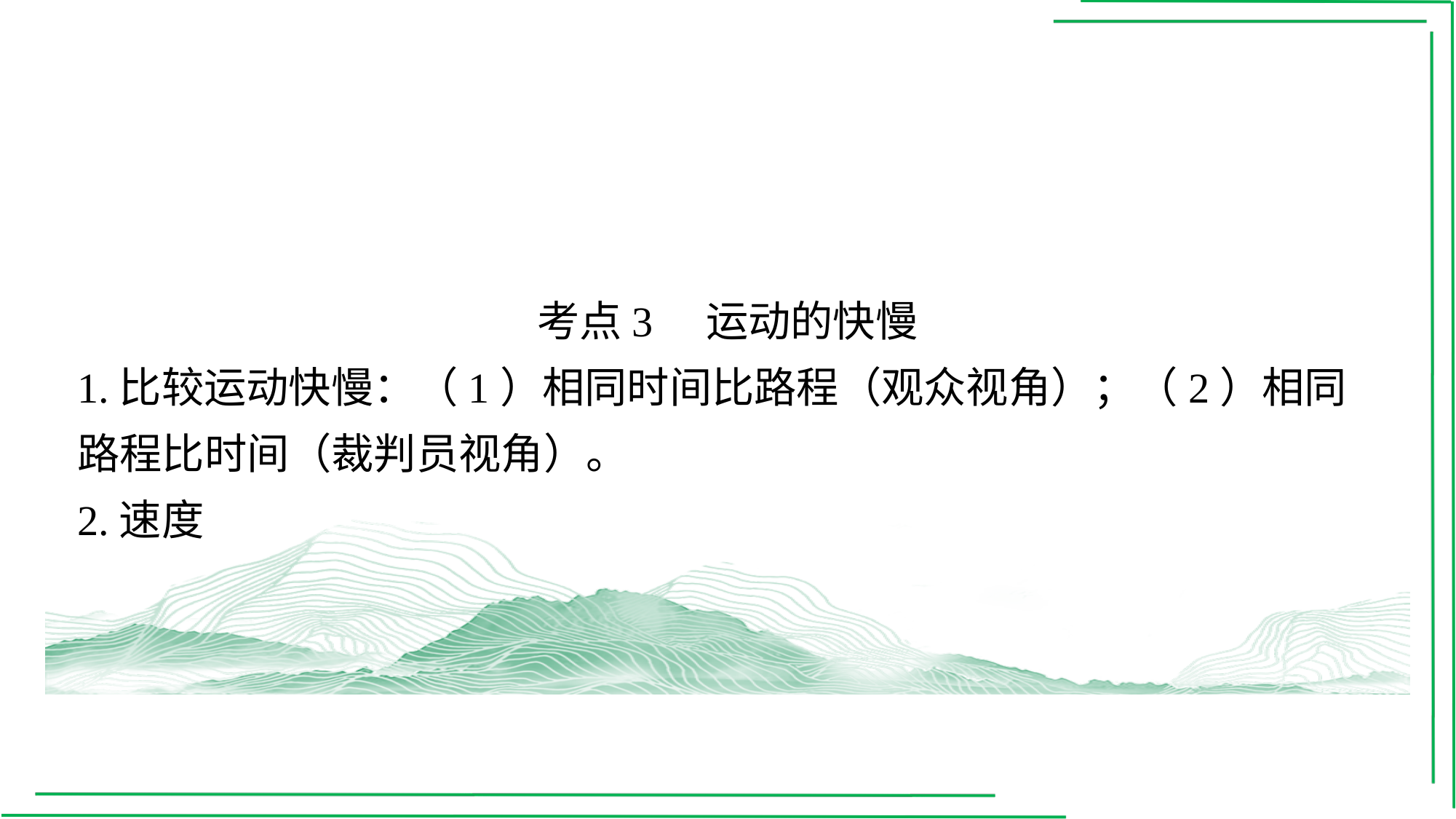

考点3　运动的快慢
1.比较运动快慢：（1）相同时间比路程（观众视角）；（2）相同路程比时间（裁判员视角）。
2.速度